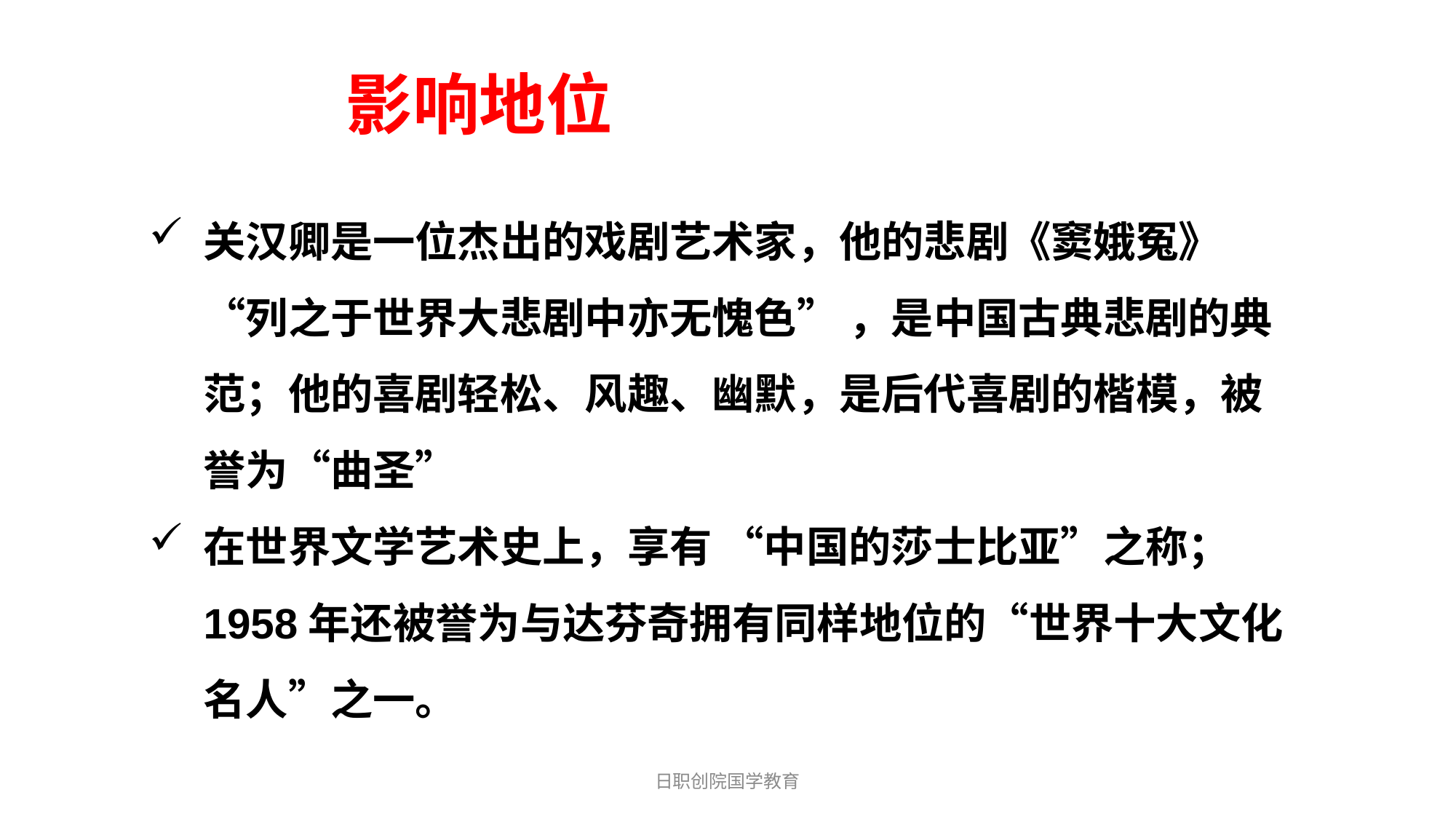

影响地位
关汉卿是一位杰出的戏剧艺术家，他的悲剧《窦娥冤》“列之于世界大悲剧中亦无愧色” ，是中国古典悲剧的典范；他的喜剧轻松、风趣、幽默，是后代喜剧的楷模，被誉为“曲圣”
在世界文学艺术史上，享有 “中国的莎士比亚”之称； 1958年还被誉为与达芬奇拥有同样地位的“世界十大文化名人”之一。
日职创院国学教育